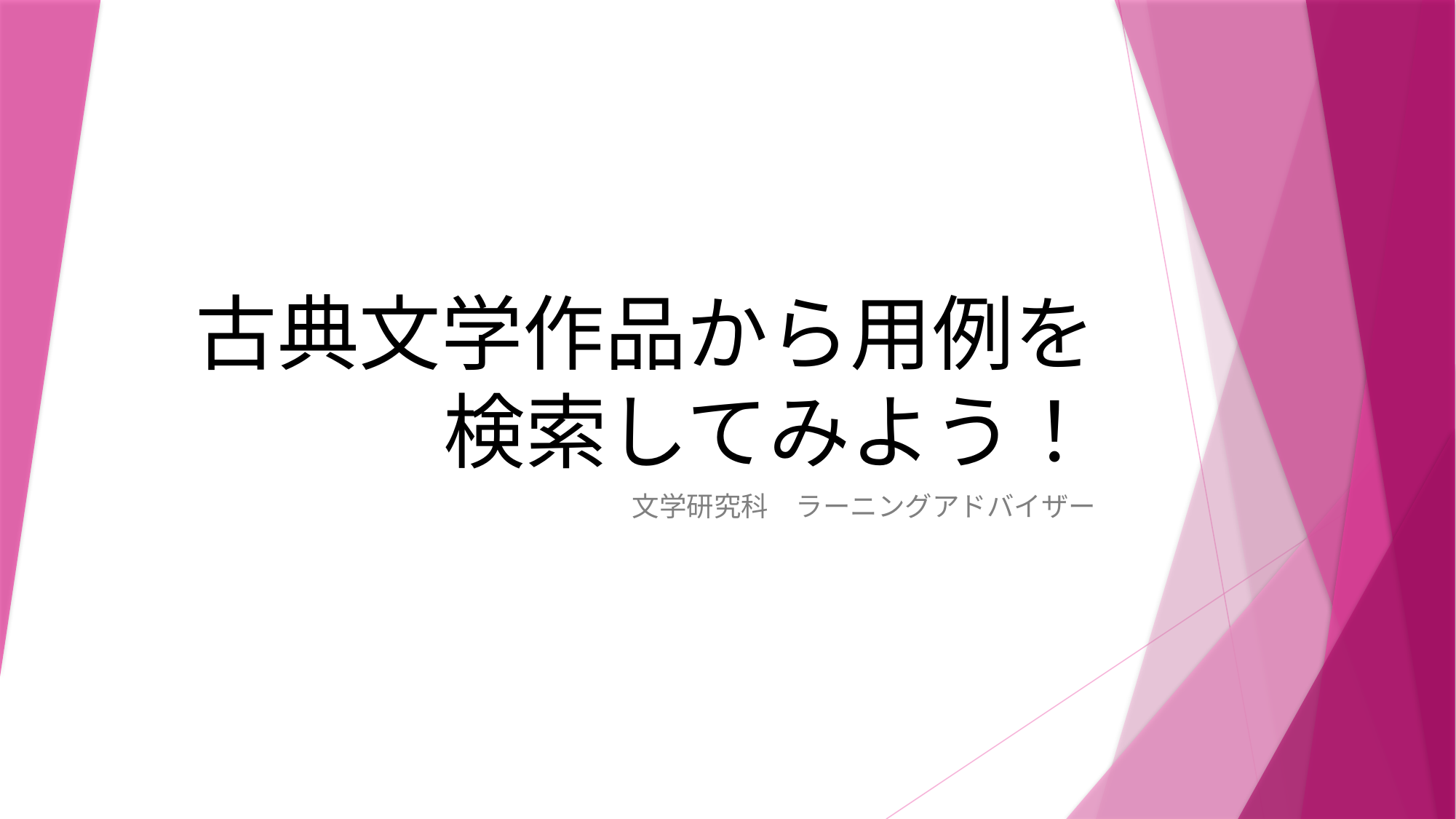

# 古典文学作品から用例を検索してみよう！
文学研究科　ラーニングアドバイザー